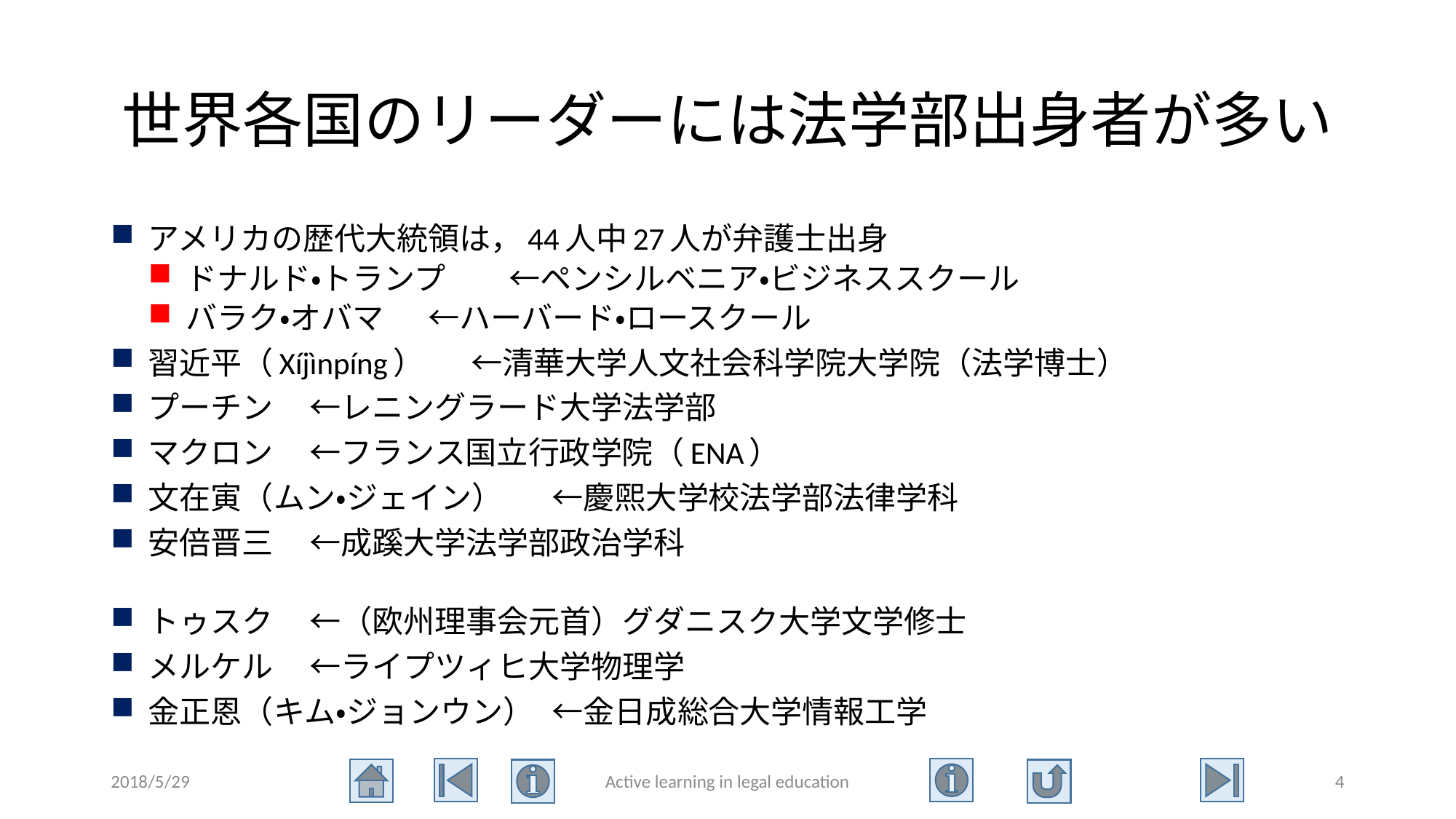

# 世界各国のリーダーには法学部出身者が多い
アメリカの歴代大統領は，44人中27人が弁護士出身
ドナルド・トランプ	←ペンシルベニア・ビジネススクール
バラク・オバマ		←ハーバード・ロースクール
習近平（Xíjìnpíng）		←清華大学人文社会科学院大学院（法学博士）
プーチン			←レニングラード大学法学部
マクロン			←フランス国立行政学院（ENA）
文在寅（ムン・ジェイン）	←慶煕大学校法学部法律学科
安倍晋三			←成蹊大学法学部政治学科
トゥスク			←（欧州理事会元首）グダニスク大学文学修士
メルケル			←ライプツィヒ大学物理学
金正恩（キム・ジョンウン）	←金日成総合大学情報工学
2018/5/29
Active learning in legal education
4